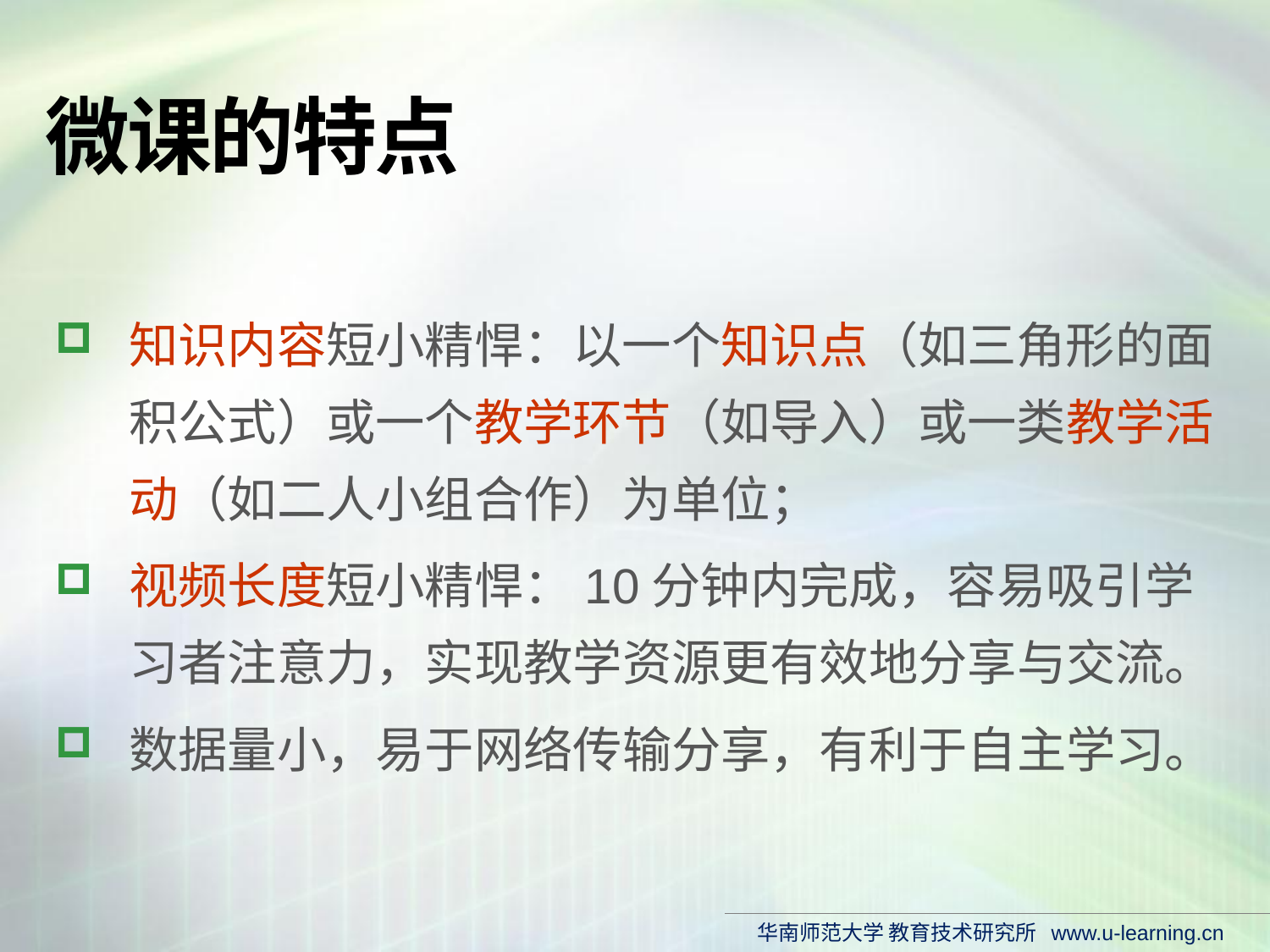

# 微课的特点
知识内容短小精悍：以一个知识点（如三角形的面积公式）或一个教学环节（如导入）或一类教学活动（如二人小组合作）为单位；
视频长度短小精悍：10分钟内完成，容易吸引学习者注意力，实现教学资源更有效地分享与交流。
数据量小，易于网络传输分享，有利于自主学习。